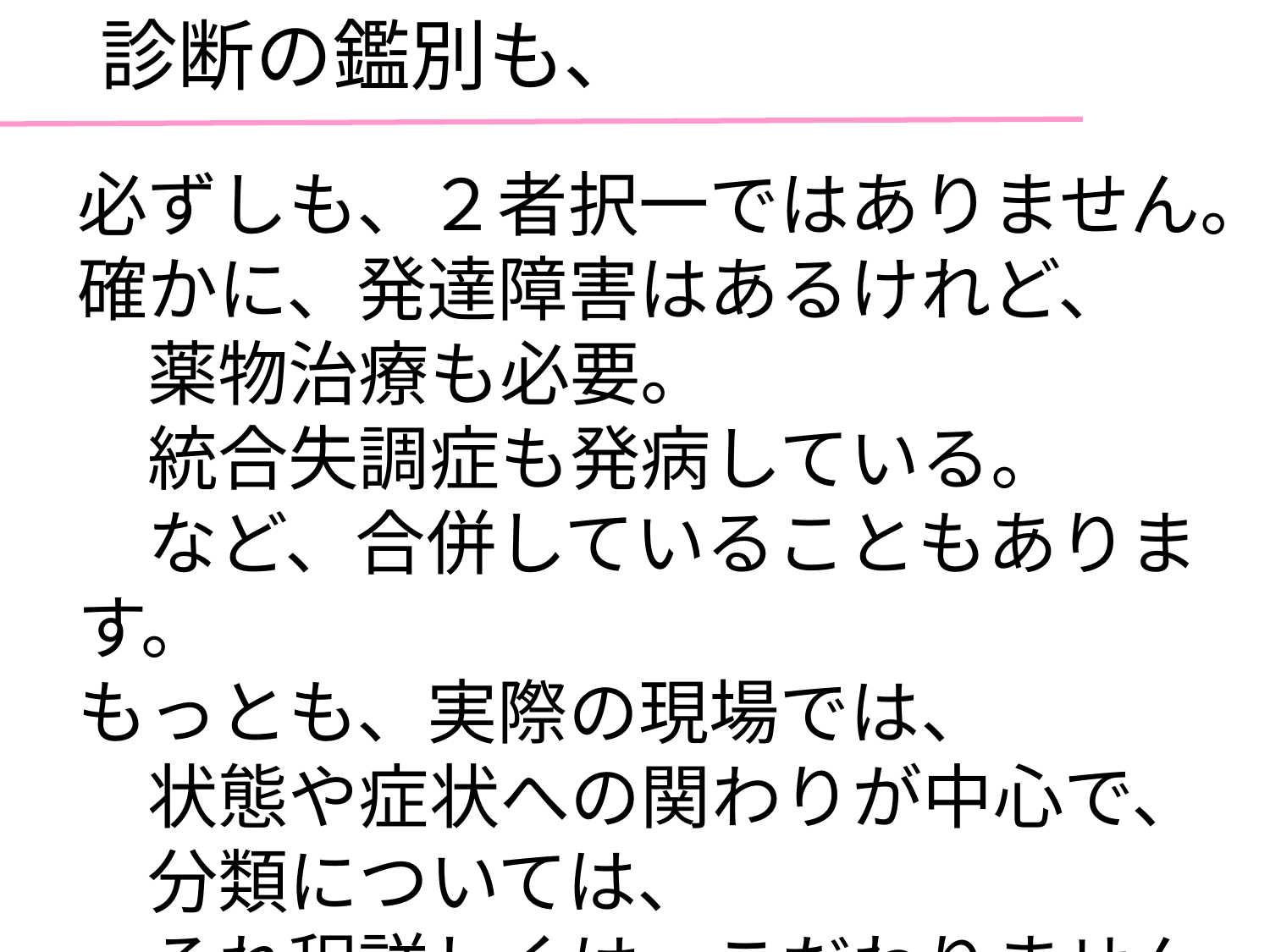

# 診断の鑑別も、
必ずしも、２者択一ではありません。
確かに、発達障害はあるけれど、
　薬物治療も必要。
　統合失調症も発病している。
　など、合併していることもあります。
もっとも、実際の現場では、
　状態や症状への関わりが中心で、
　分類については、
　それ程詳しくは、こだわりません。